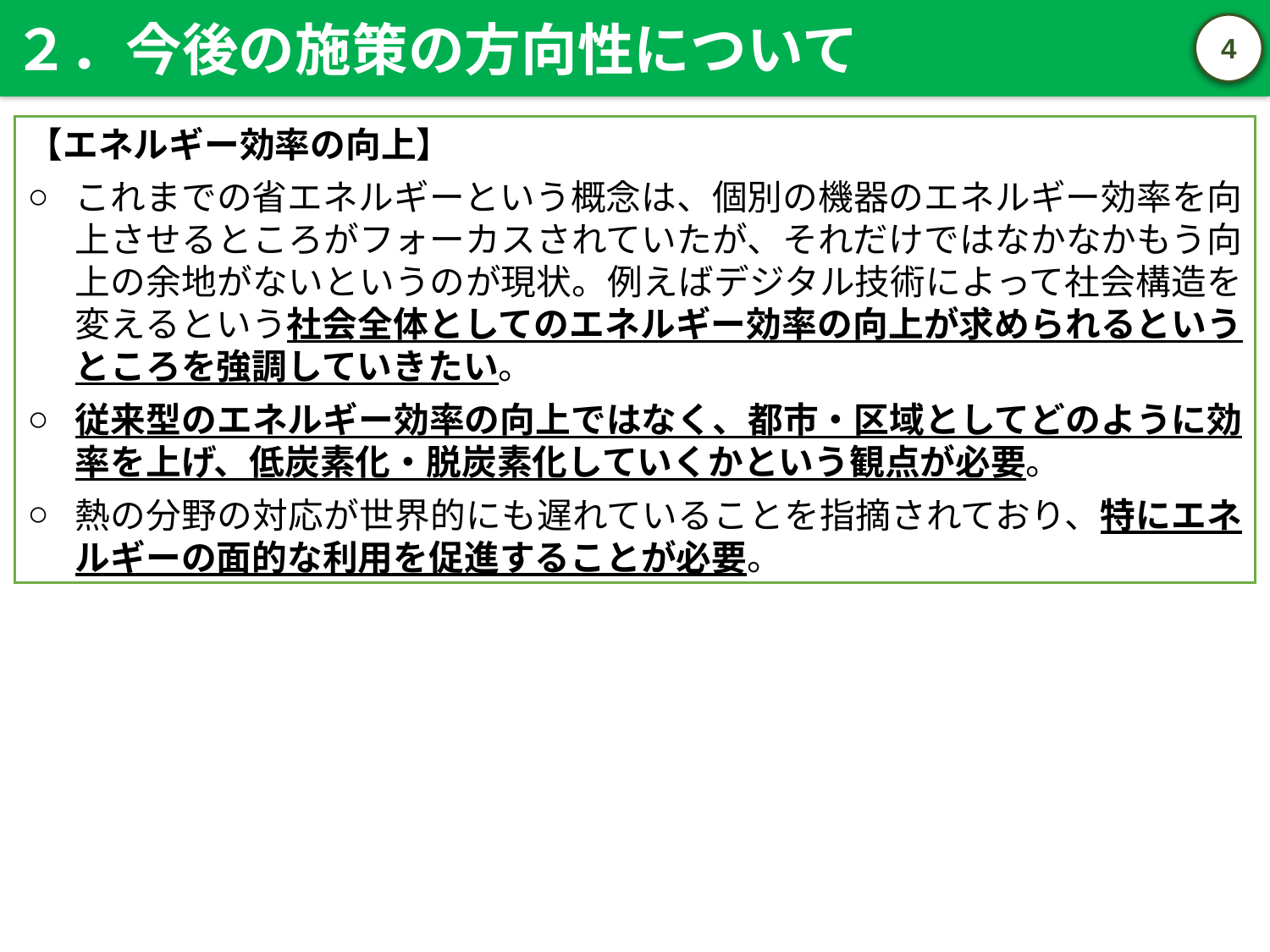

２．今後の施策の方向性について
4
【エネルギー効率の向上】
これまでの省エネルギーという概念は、個別の機器のエネルギー効率を向上させるところがフォーカスされていたが、それだけではなかなかもう向上の余地がないというのが現状。例えばデジタル技術によって社会構造を変えるという社会全体としてのエネルギー効率の向上が求められるというところを強調していきたい。
従来型のエネルギー効率の向上ではなく、都市・区域としてどのように効率を上げ、低炭素化・脱炭素化していくかという観点が必要。
熱の分野の対応が世界的にも遅れていることを指摘されており、特にエネルギーの面的な利用を促進することが必要。